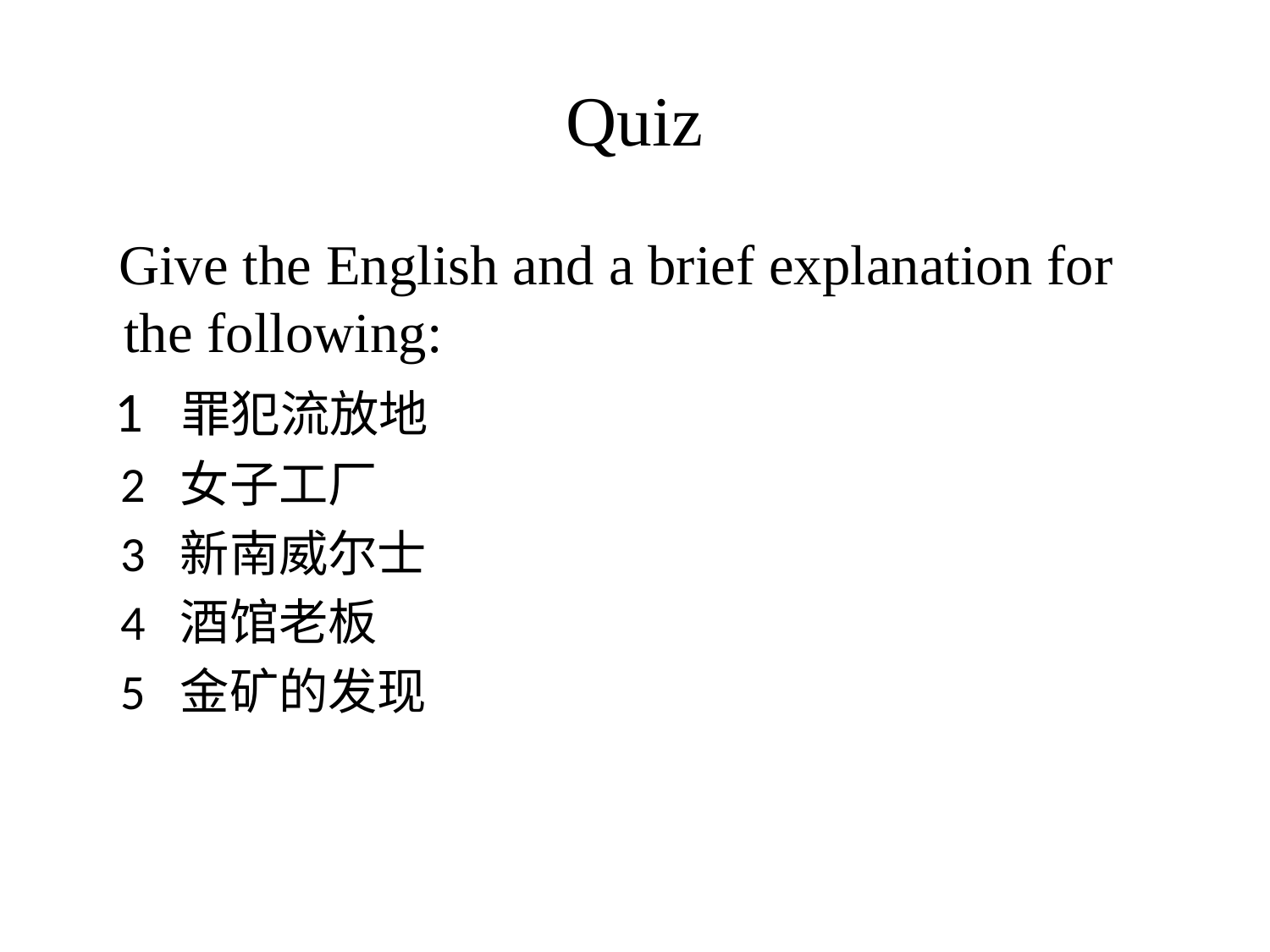

# Quiz
   Give the English and a brief explanation for the following:
   1  罪犯流放地
    2  女子工厂
    3  新南威尔士
    4  酒馆老板
    5  金矿的发现